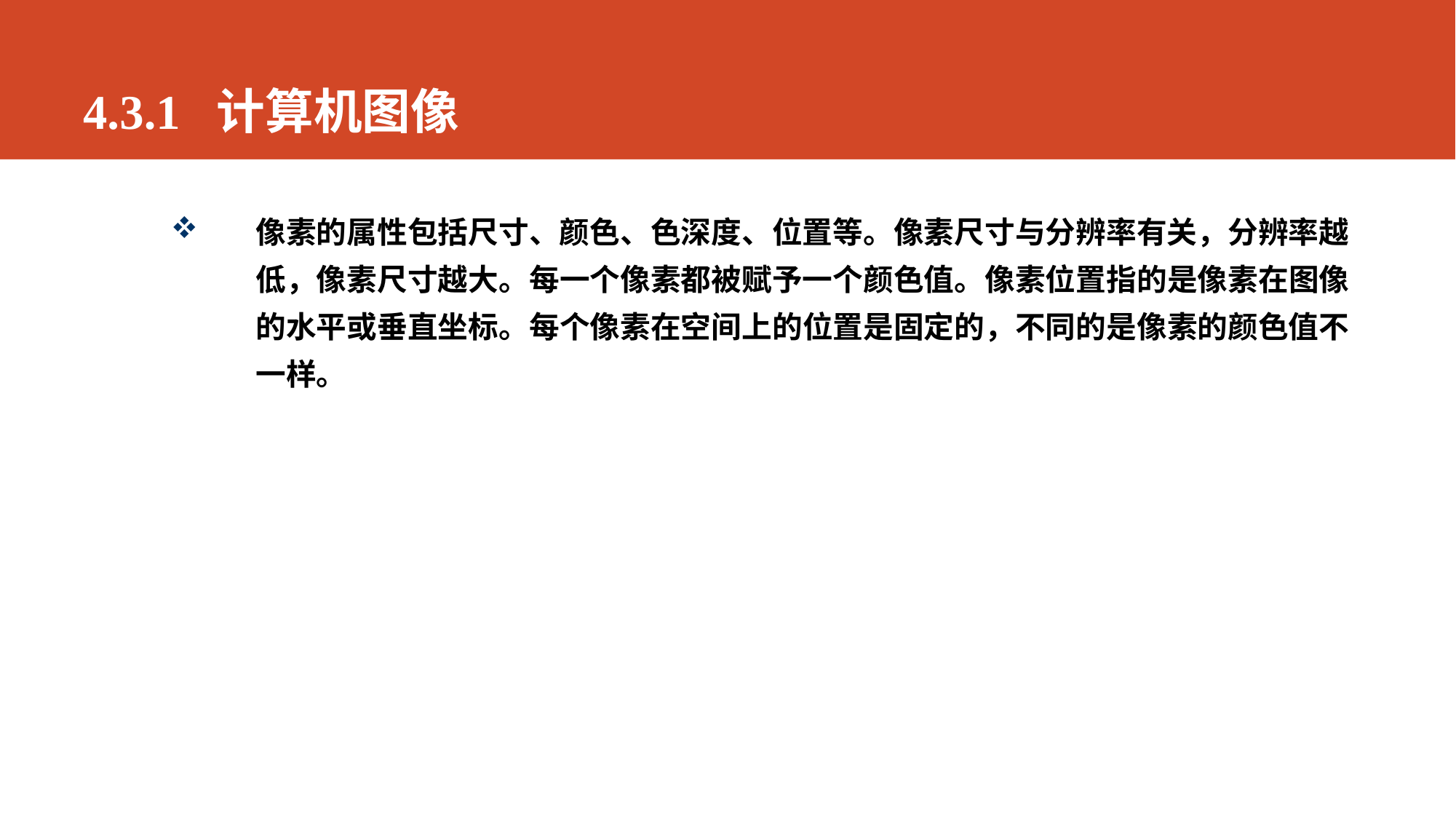

# 4.3.1  计算机图像
像素的属性包括尺寸、颜色、色深度、位置等。像素尺寸与分辨率有关，分辨率越低，像素尺寸越大。每一个像素都被赋予一个颜色值。像素位置指的是像素在图像的水平或垂直坐标。每个像素在空间上的位置是固定的，不同的是像素的颜色值不一样。